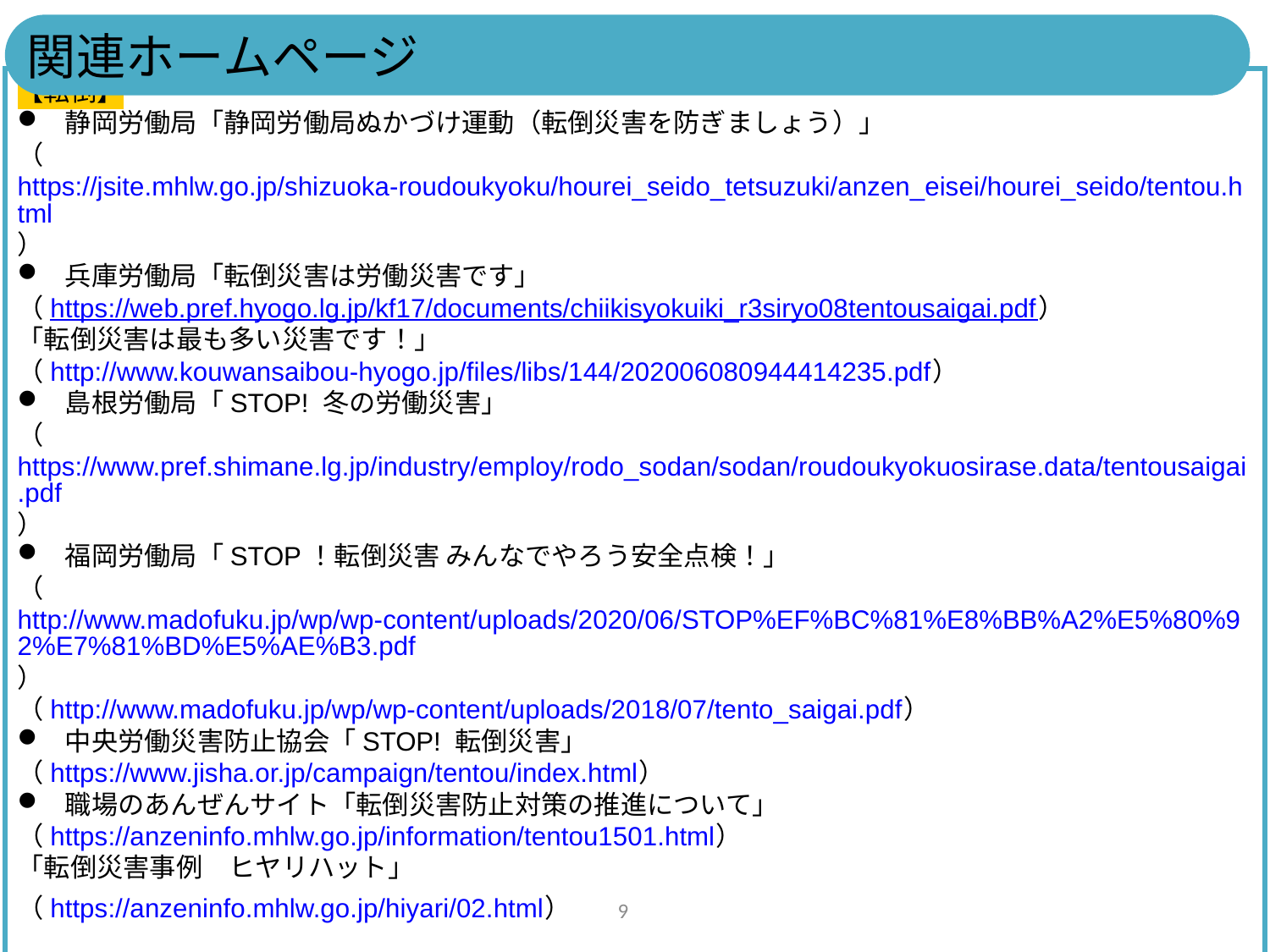

関連ホームページ
【転倒】
静岡労働局「静岡労働局ぬかづけ運動（転倒災害を防ぎましょう）」
（https://jsite.mhlw.go.jp/shizuoka-roudoukyoku/hourei_seido_tetsuzuki/anzen_eisei/hourei_seido/tentou.html）
兵庫労働局「転倒災害は労働災害です」
（https://web.pref.hyogo.lg.jp/kf17/documents/chiikisyokuiki_r3siryo08tentousaigai.pdf）
「転倒災害は最も多い災害です！」
（http://www.kouwansaibou-hyogo.jp/files/libs/144/202006080944414235.pdf）
島根労働局「STOP! 冬の労働災害」
（https://www.pref.shimane.lg.jp/industry/employ/rodo_sodan/sodan/roudoukyokuosirase.data/tentousaigai.pdf）
福岡労働局「STOP！転倒災害 みんなでやろう安全点検！」
（http://www.madofuku.jp/wp/wp-content/uploads/2020/06/STOP%EF%BC%81%E8%BB%A2%E5%80%92%E7%81%BD%E5%AE%B3.pdf）
（http://www.madofuku.jp/wp/wp-content/uploads/2018/07/tento_saigai.pdf）
中央労働災害防止協会「STOP! 転倒災害」
（https://www.jisha.or.jp/campaign/tentou/index.html）
職場のあんぜんサイト「転倒災害防止対策の推進について」
（https://anzeninfo.mhlw.go.jp/information/tentou1501.html）
「転倒災害事例　ヒヤリハット」
（https://anzeninfo.mhlw.go.jp/hiyari/02.html）

9